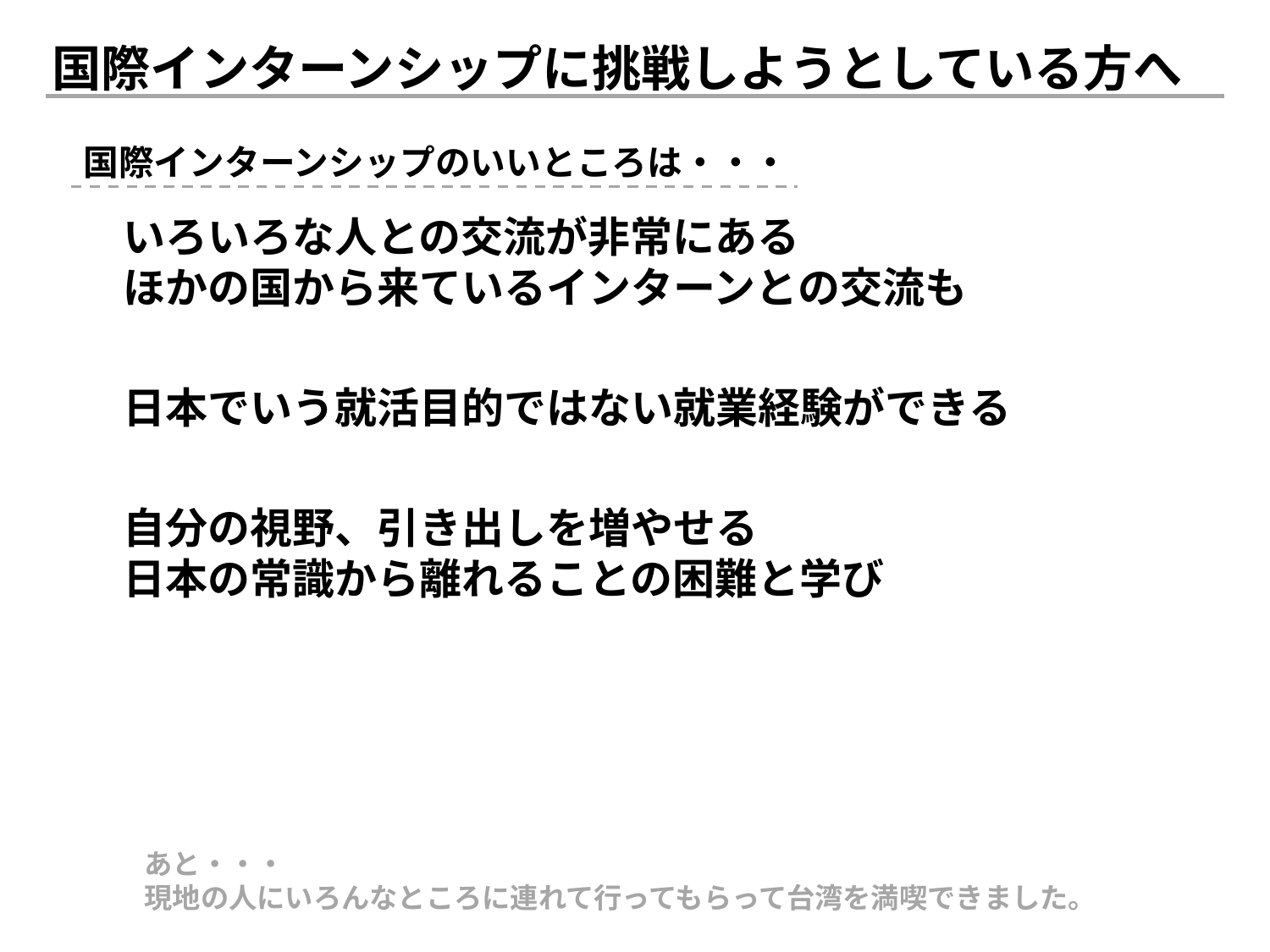

国際インターンシップに挑戦しようとしている方へ
国際インターンシップのいいところは・・・
いろいろな人との交流が非常にある
ほかの国から来ているインターンとの交流も
日本でいう就活目的ではない就業経験ができる
自分の視野、引き出しを増やせる
日本の常識から離れることの困難と学び
あと・・・
現地の人にいろんなところに連れて行ってもらって台湾を満喫できました。